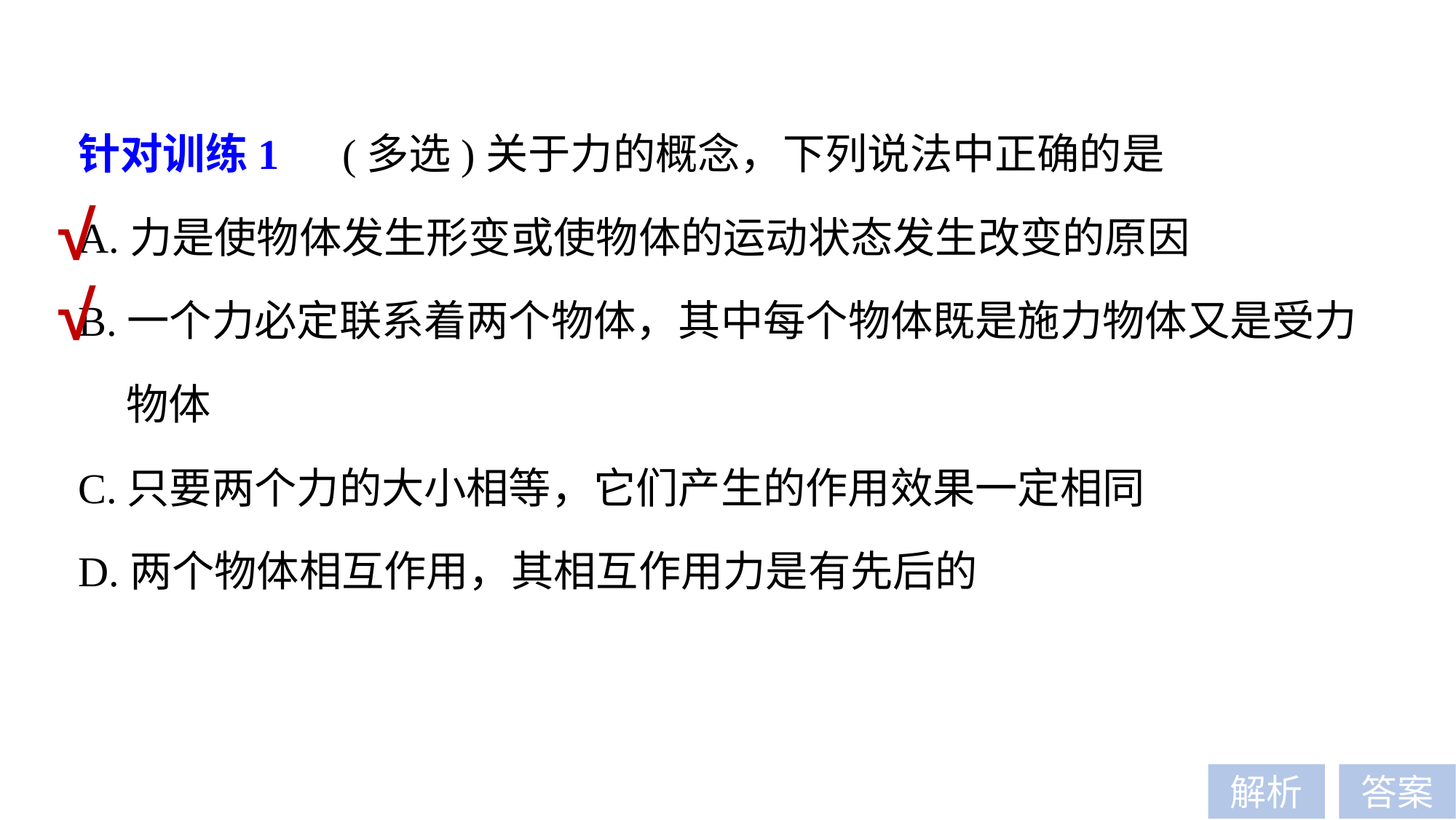

针对训练1　(多选)关于力的概念，下列说法中正确的是
A.力是使物体发生形变或使物体的运动状态发生改变的原因
B.一个力必定联系着两个物体，其中每个物体既是施力物体又是受力
    物体
C.只要两个力的大小相等，它们产生的作用效果一定相同
D.两个物体相互作用，其相互作用力是有先后的
√
√
解析
答案